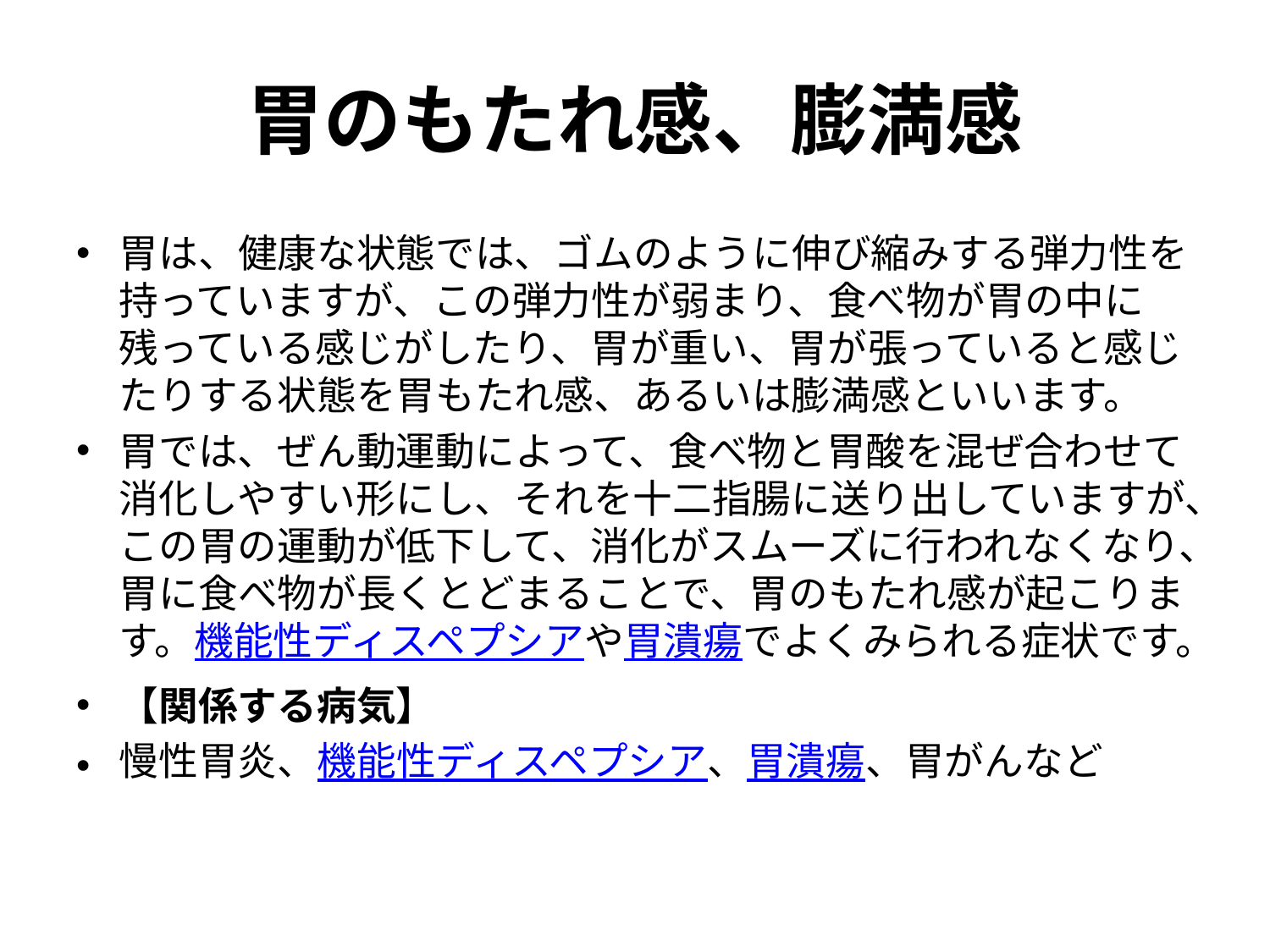

# 胃のもたれ感、膨満感
胃は、健康な状態では、ゴムのように伸び縮みする弾力性を持っていますが、この弾力性が弱まり、食べ物が胃の中に残っている感じがしたり、胃が重い、胃が張っていると感じたりする状態を胃もたれ感、あるいは膨満感といいます。
胃では、ぜん動運動によって、食べ物と胃酸を混ぜ合わせて消化しやすい形にし、それを十二指腸に送り出していますが、この胃の運動が低下して、消化がスムーズに行われなくなり、胃に食べ物が長くとどまることで、胃のもたれ感が起こります。機能性ディスペプシアや胃潰瘍でよくみられる症状です。
【関係する病気】
慢性胃炎、機能性ディスペプシア、胃潰瘍、胃がんなど